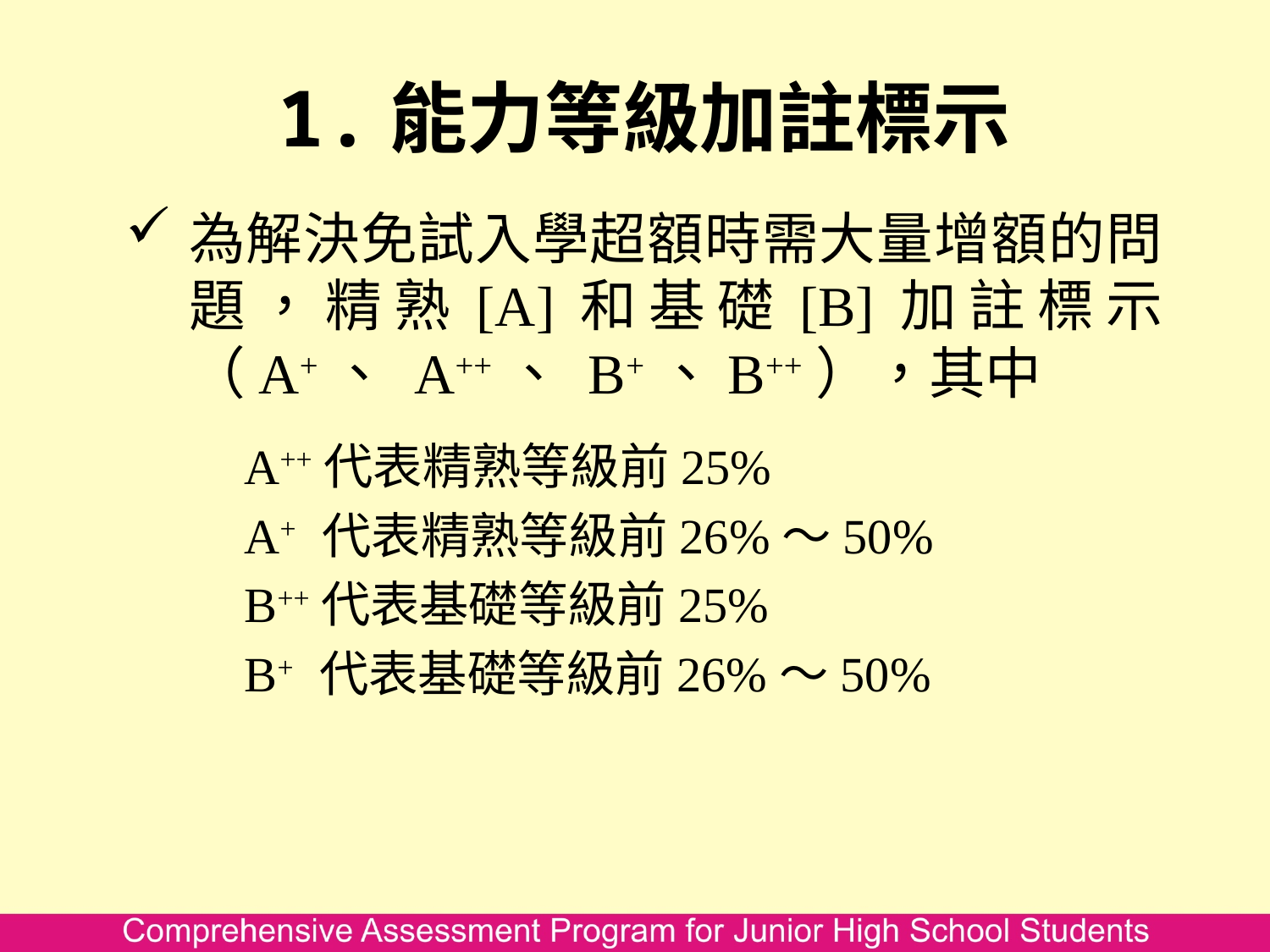

1.能力等級加註標示
為解決免試入學超額時需大量增額的問題，精熟[A]和基礎[B]加註標示（A+、 A++、 B+、B++），其中

A++代表精熟等級前25%
A+  代表精熟等級前26%～50%
B++代表基礎等級前25%
B+  代表基礎等級前26%～50%